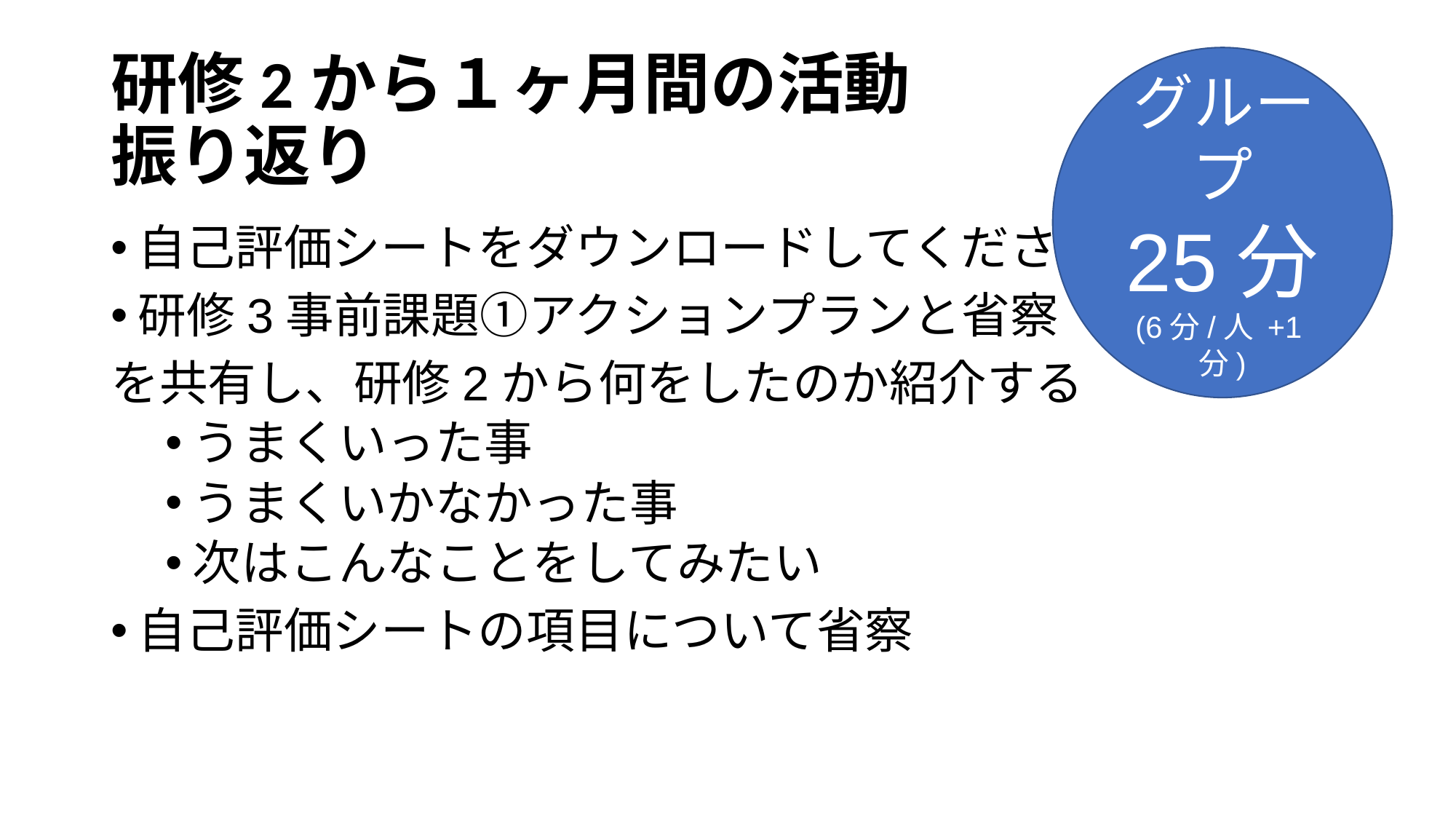

# 研修2から１ヶ月間の活動 振り返り
グループ
25分
(6分/人 +1分)
自己評価シートをダウンロードしてください。
研修3事前課題①アクションプランと省察
を共有し、研修2から何をしたのか紹介する
うまくいった事
うまくいかなかった事
次はこんなことをしてみたい
自己評価シートの項目について省察